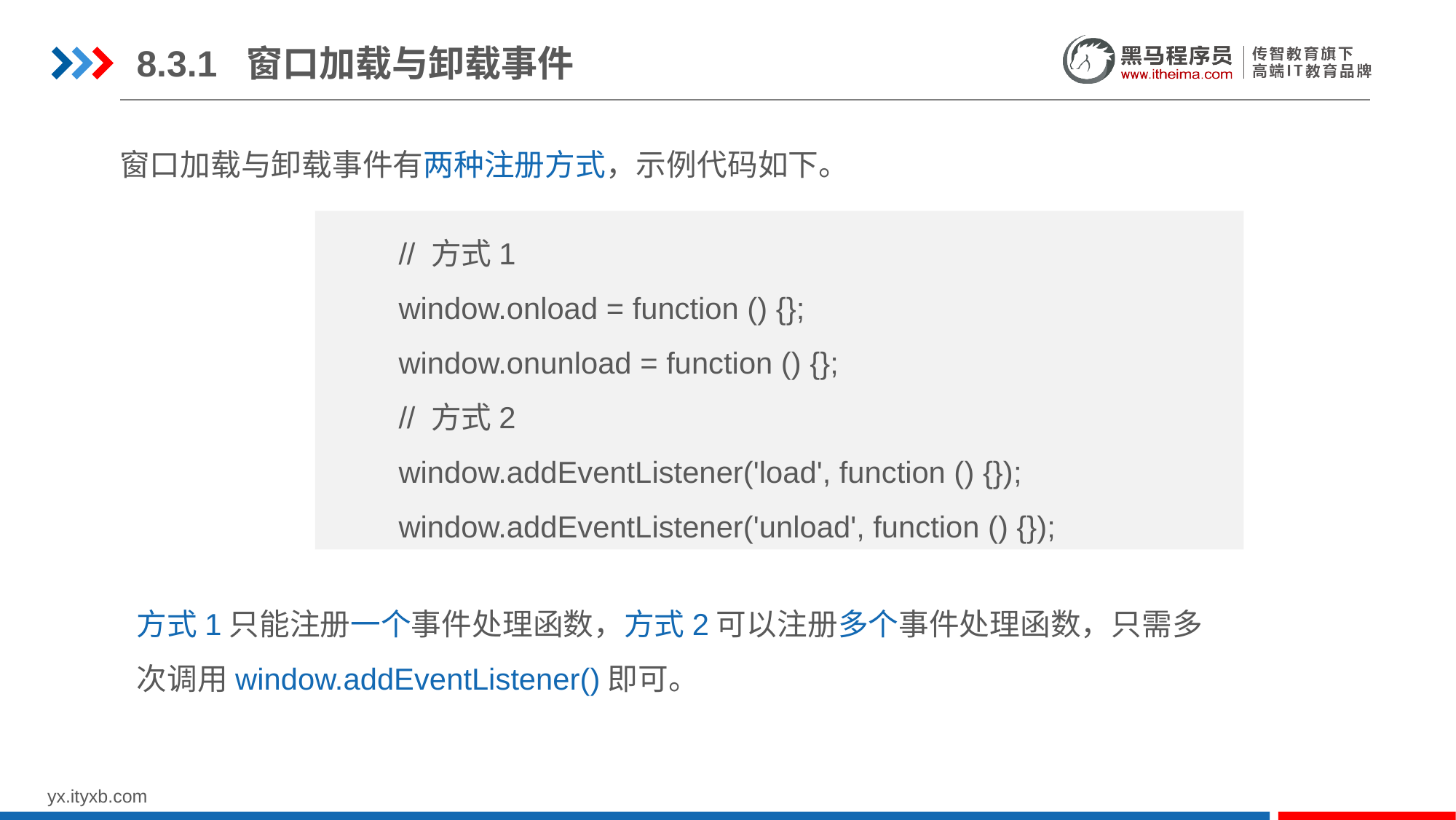

8.3.1  窗口加载与卸载事件
窗口加载与卸载事件有两种注册方式，示例代码如下。
// 方式1
window.onload = function () {};
window.onunload = function () {};
// 方式2
window.addEventListener('load', function () {});
window.addEventListener('unload', function () {});
方式1只能注册一个事件处理函数，方式2可以注册多个事件处理函数，只需多次调用window.addEventListener()即可。